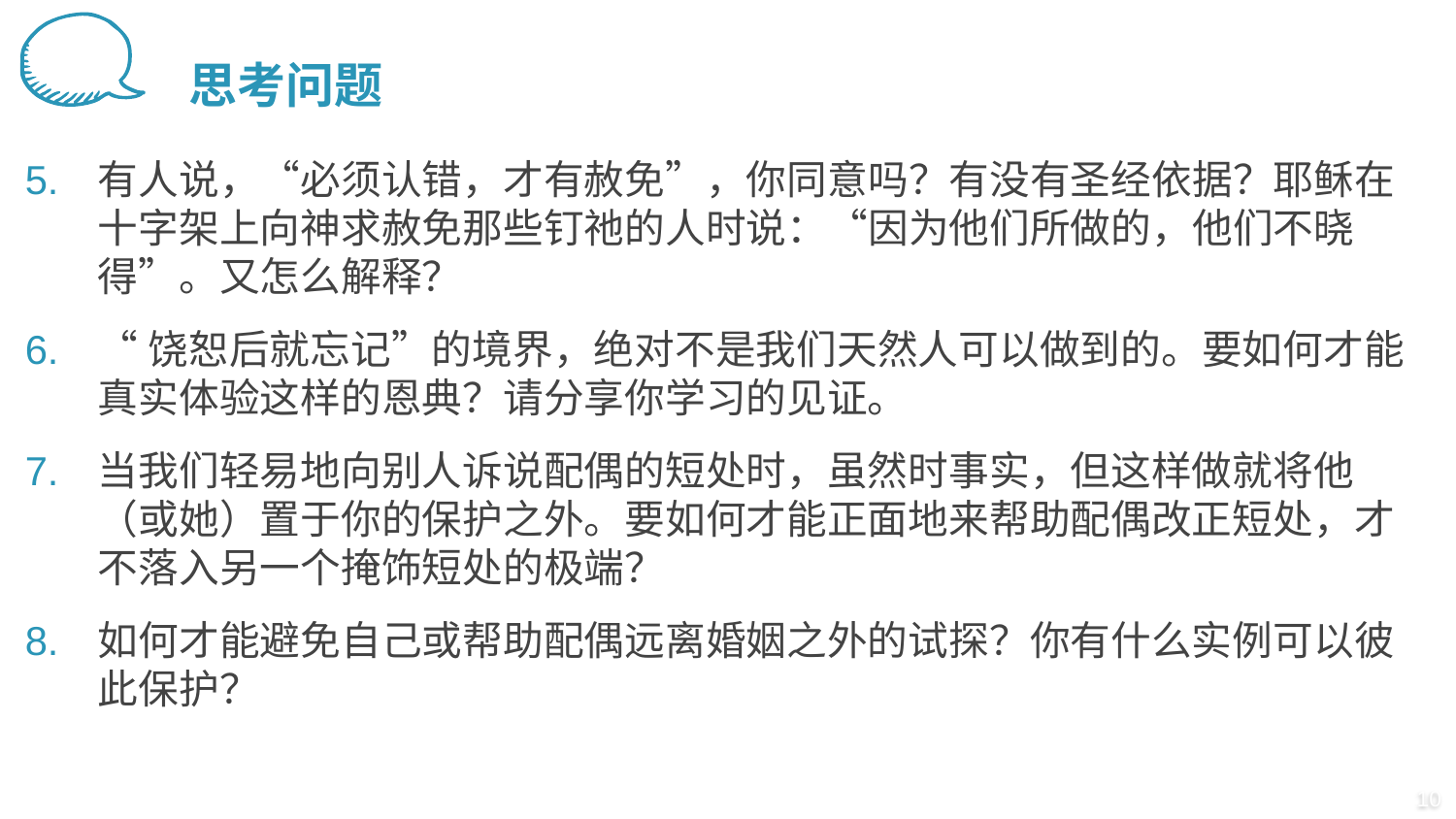

# 思考问题
有人说，“必须认错，才有赦免”，你同意吗？有没有圣经依据？耶稣在十字架上向神求赦免那些钉祂的人时说：“因为他们所做的，他们不晓得”。又怎么解释？
“饶恕后就忘记”的境界，绝对不是我们天然人可以做到的。要如何才能真实体验这样的恩典？请分享你学习的见证。
当我们轻易地向别人诉说配偶的短处时，虽然时事实，但这样做就将他（或她）置于你的保护之外。要如何才能正面地来帮助配偶改正短处，才不落入另一个掩饰短处的极端？
如何才能避免自己或帮助配偶远离婚姻之外的试探？你有什么实例可以彼此保护？
10